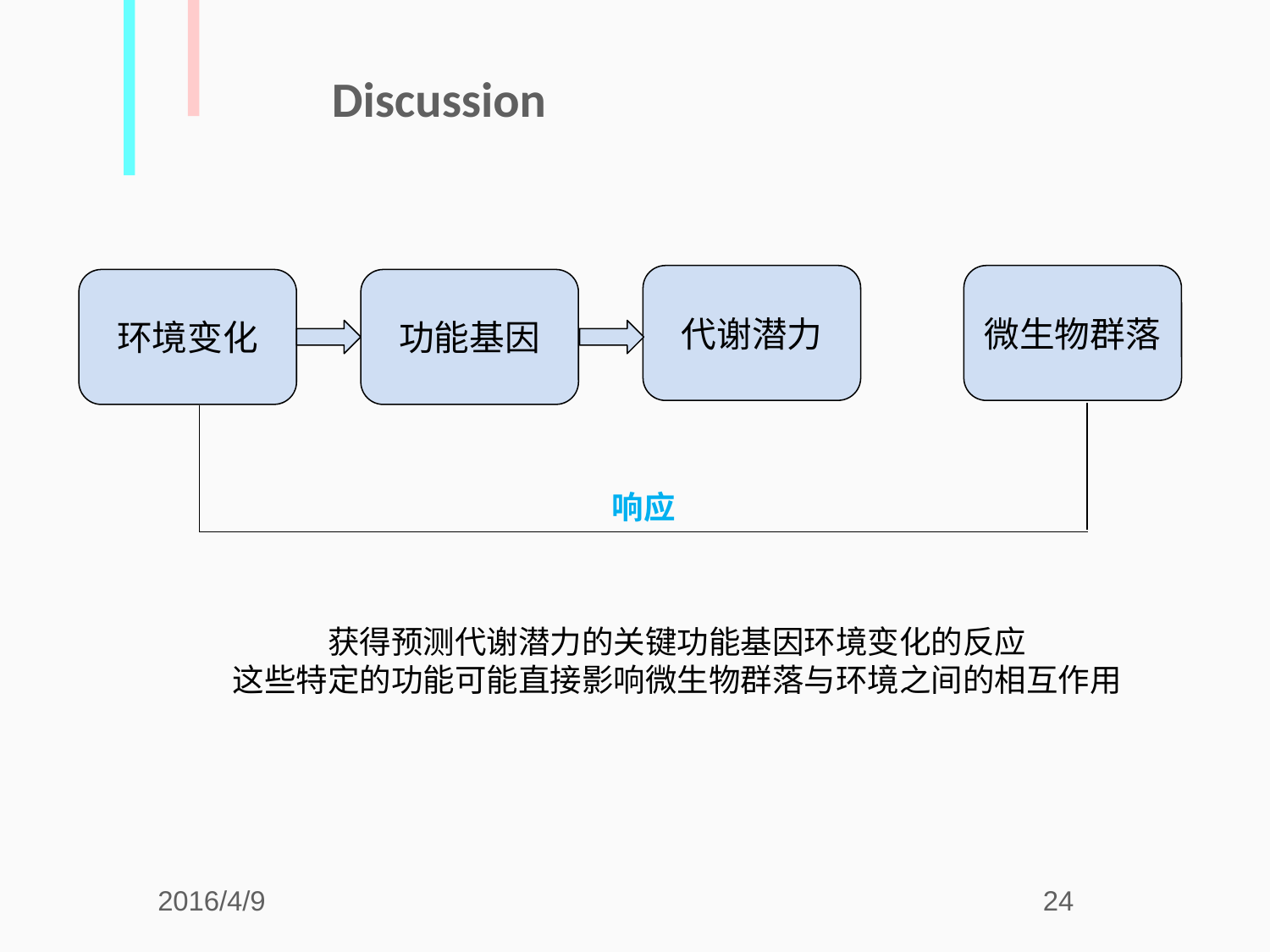

Discussion
微生物群落
代谢潜力
环境变化
功能基因

响应
获得预测代谢潜力的关键功能基因环境变化的反应
这些特定的功能可能直接影响微生物群落与环境之间的相互作用
2016/4/9
24